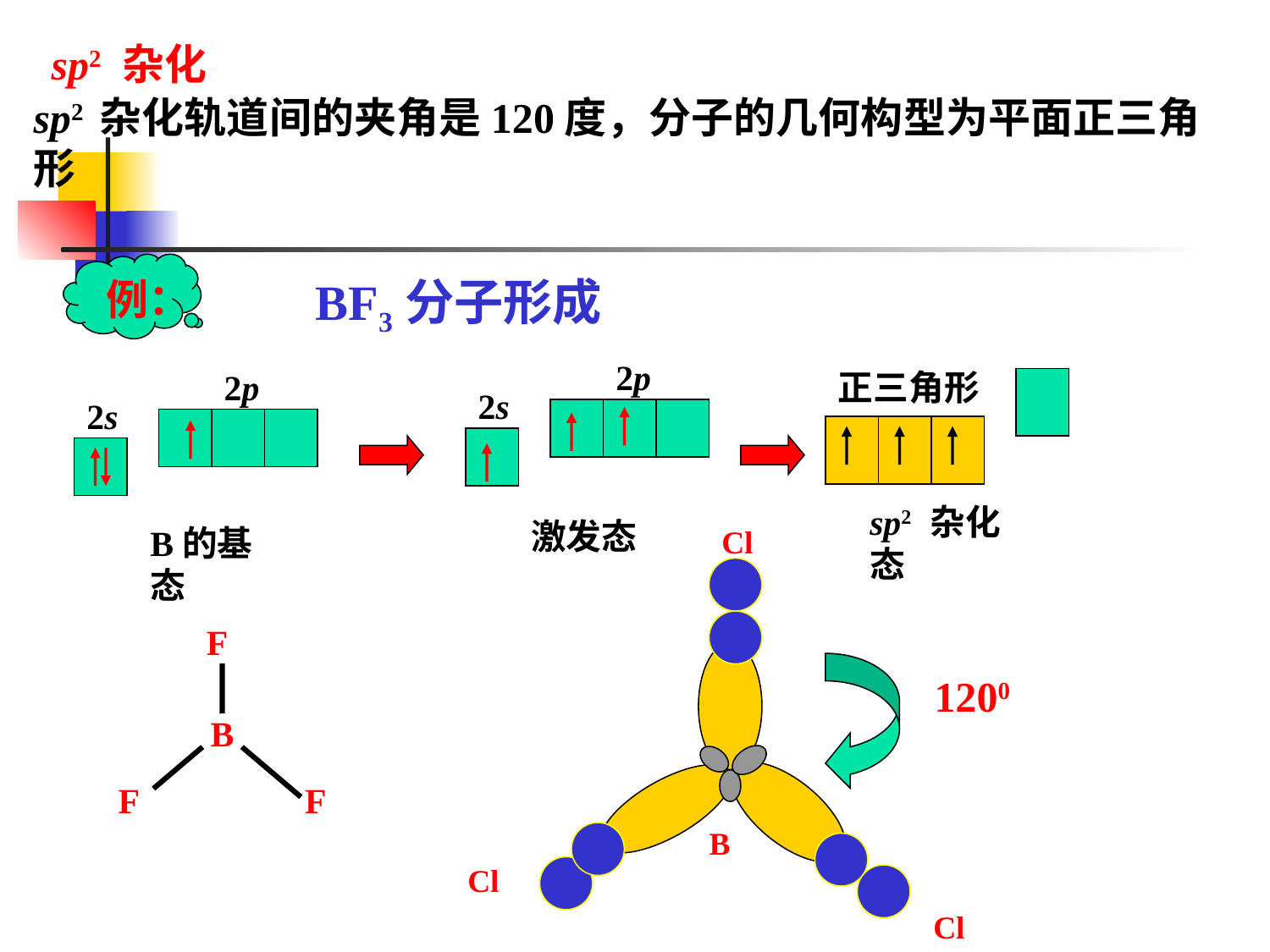

sp2 杂化
sp2 杂化轨道间的夹角是120度，分子的几何构型为平面正三角形
例：
BF3分子形成
2p
2p
正三角形

2s
2s

sp2  杂化态
激发态
B的基态

Cl

1200

B

Cl

F

B

F
F

Cl